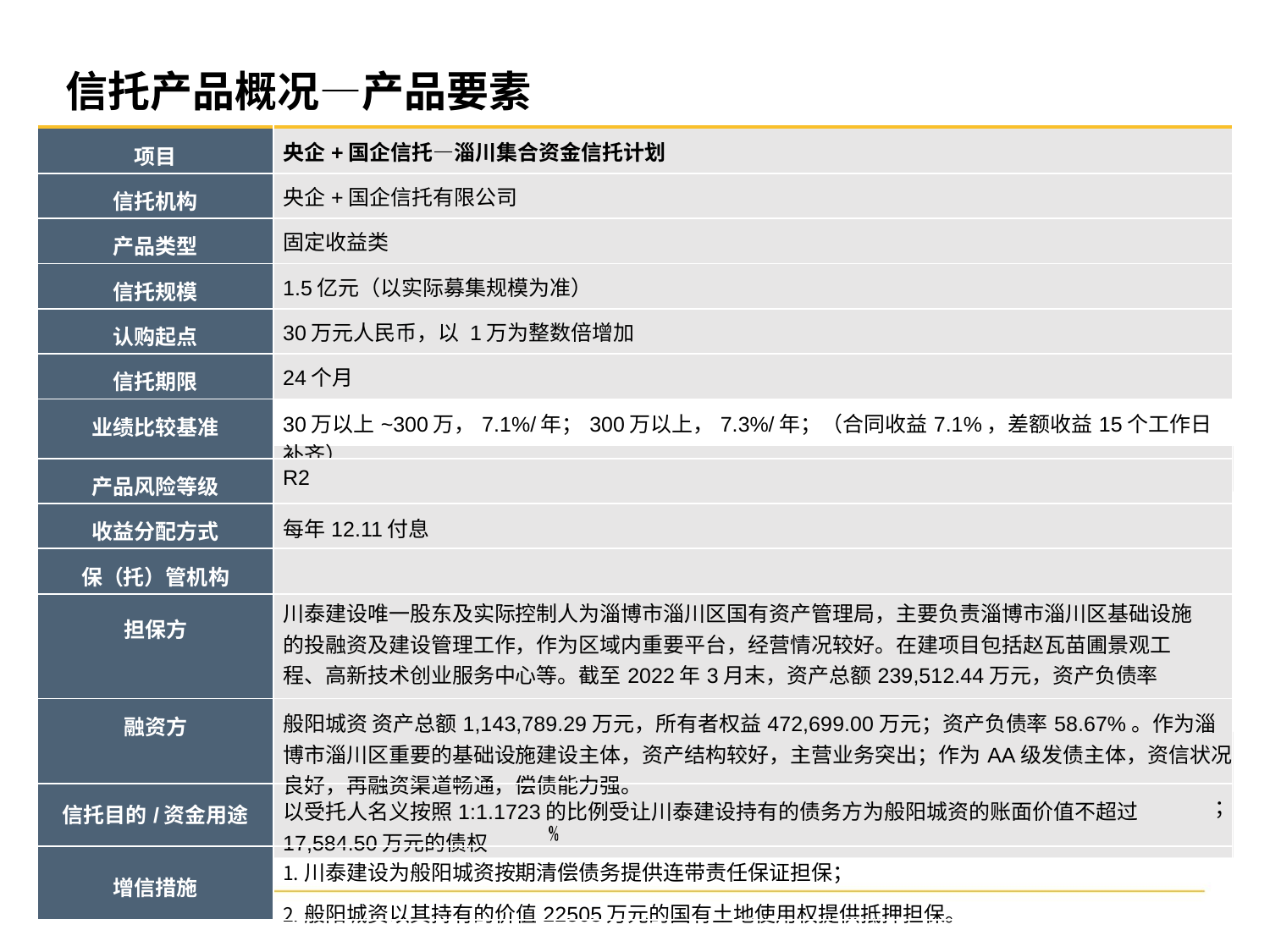

# 信托产品概况—产品要素
| 项目 | 央企+国企信托—淄川集合资金信托计划 |
| --- | --- |
| 信托机构 | 央企+国企信托有限公司 |
| 产品类型 | 固定收益类 |
| 信托规模 | 1.5亿元（以实际募集规模为准） |
| 认购起点 | 30万元人民币，以 1万为整数倍增加 |
| 信托期限 | 24个月 |
| 业绩比较基准 | 30万以上~300万，7.1%/年；300万以上，7.3%/年；（合同收益7.1%，差额收益15个工作日补齐） |
| 产品风险等级 | R2 |
| 收益分配方式 | 每年12.11付息 |
| 保（托）管机构 |  |
| 担保方 | 川泰建设唯一股东及实际控制人为淄博市淄川区国有资产管理局，主要负责淄博市淄川区基础设施的投融资及建设管理工作，作为区域内重要平台，经营情况较好。在建项目包括赵瓦苗圃景观工程、高新技术创业服务中心等。截至2022年3月末，资产总额239,512.44万元，资产负债率60.27%。 |
| 融资方 | 般阳城资 资产总额1,143,789.29万元，所有者权益472,699.00万元；资产负债率58.67%。作为淄博市淄川区重要的基础设施建设主体，资产结构较好，主营业务突出；作为AA级发债主体，资信状况良好，再融资渠道畅通，偿债能力强。 |
| 信托目的/资金用途 | 以受托人名义按照1:1.1723的比例受让川泰建设持有的债务方为般阳城资的账面价值不超过17,584.50万元的债权 |
| 增信措施 | 川泰建设为般阳城资按期清偿债务提供连带责任保证担保； 般阳城资以其持有的价值22505万元的国有土地使用权提供抵押担保。 |

；